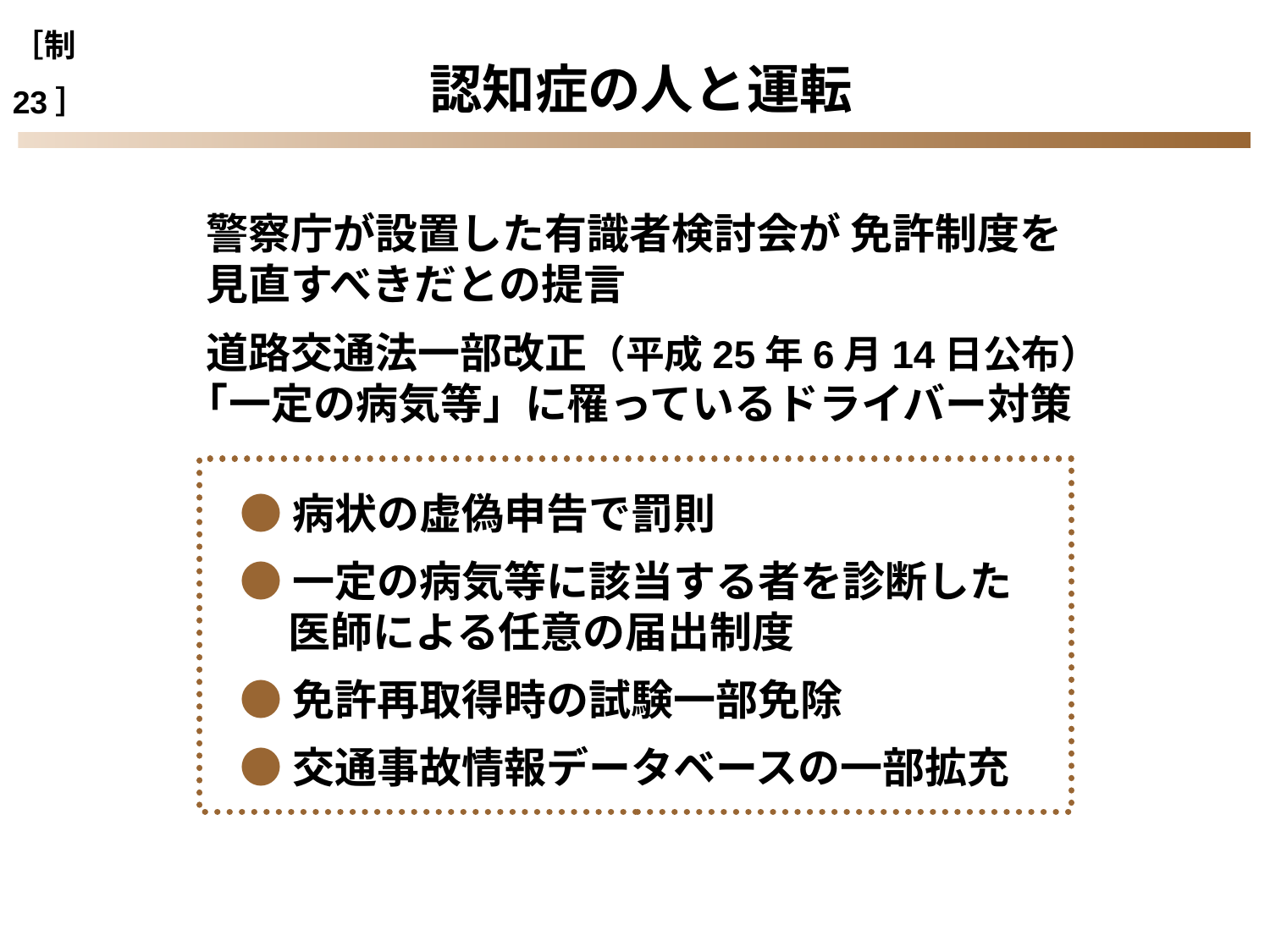

［制23］
認知症の人と運転

 警察庁が設置した有識者検討会が 免許制度を
 見直すべきだとの提言

 道路交通法一部改正（平成25年6月14日公布）
「一定の病気等」に罹っているドライバー対策

●病状の虚偽申告で罰則

●一定の病気等に該当する者を診断した
    医師による任意の届出制度

●免許再取得時の試験一部免除

●交通事故情報データベースの一部拡充